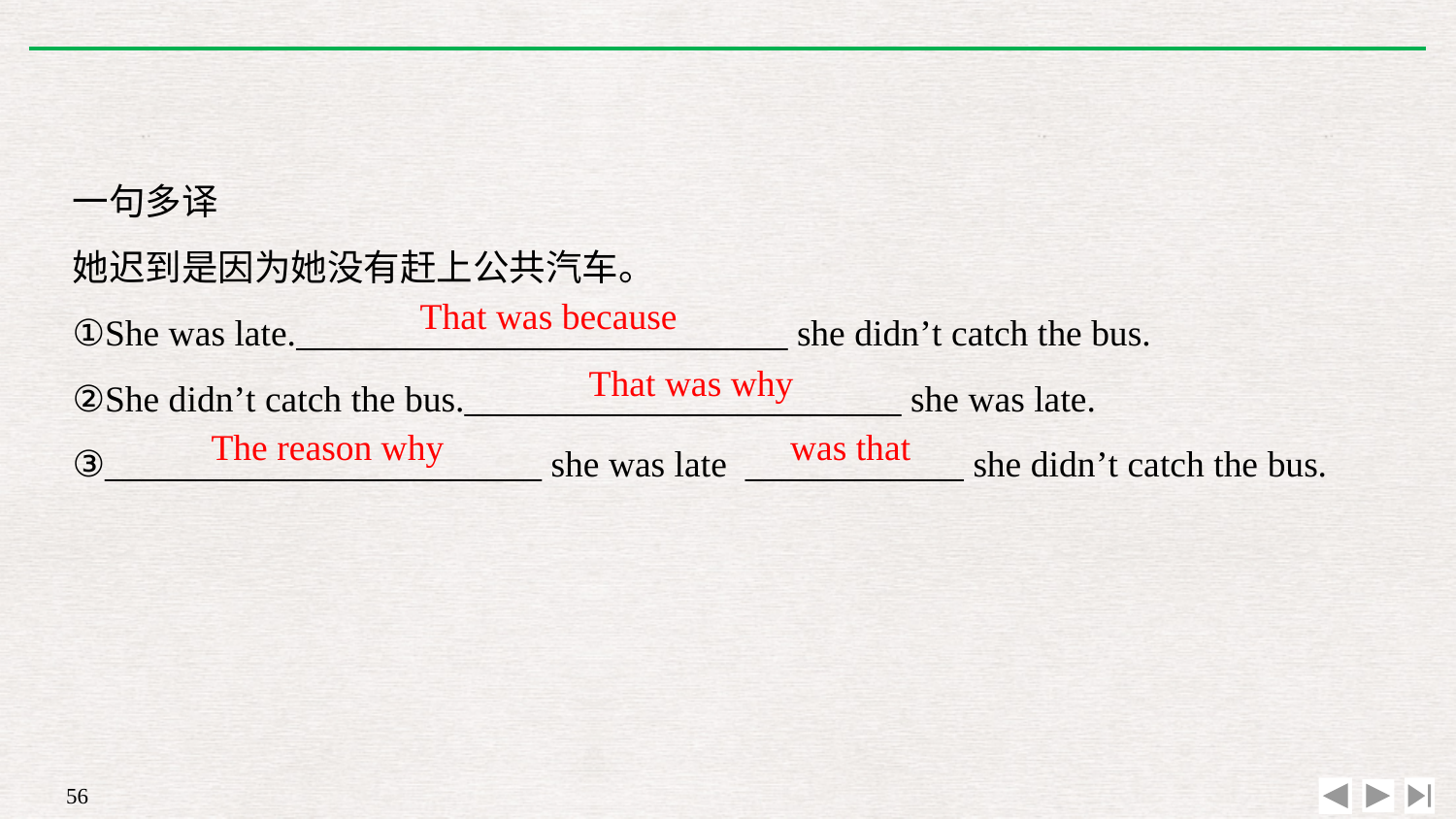

一句多译
她迟到是因为她没有赶上公共汽车。
①She was late.___________________________ she didn’t catch the bus.
②She didn’t catch the bus.________________________ she was late.
③________________________ she was late  ____________ she didn’t catch the bus.
That was because
That was why
The reason why
was that